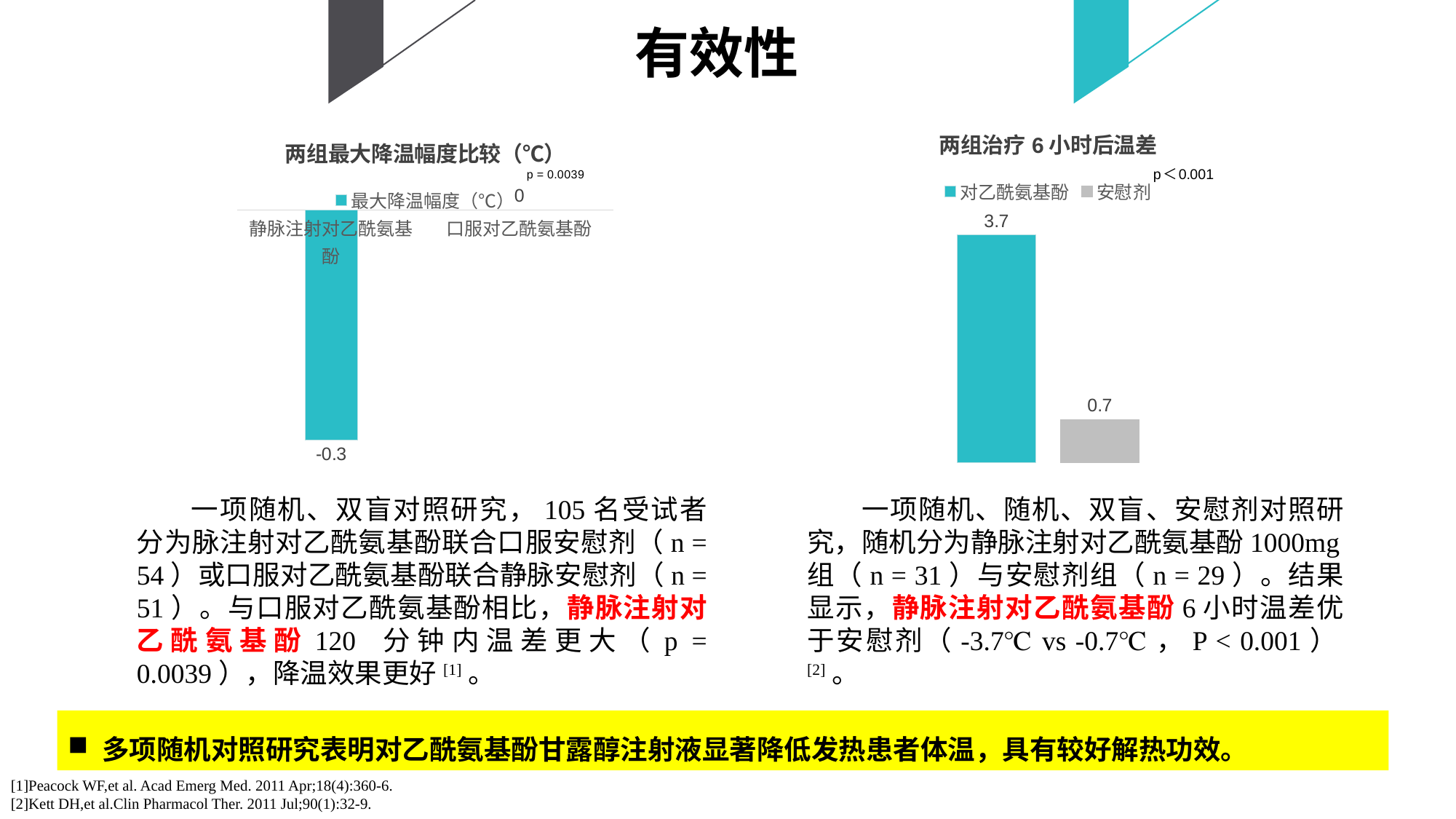

有效性

### Chart: 两组治疗6小时后温差

| Category | 对乙酰氨基酚 | 安慰剂 |
|---|---|---|
| 6h温差加权总和 | 3.7 | 0.7 |

### Chart: 两组最大降温幅度比较（℃）

| Category | 最大降温幅度（℃） |
|---|---|
| 静脉注射对乙酰氨基酚 | -0.3 |
| 口服对乙酰氨基酚 | 0.0 |
一项随机、随机、双盲、安慰剂对照研究，随机分为静脉注射对乙酰氨基酚1000mg组（n = 31）与安慰剂组（n = 29）。结果显示，静脉注射对乙酰氨基酚6小时温差优于安慰剂（-3.7℃ vs -0.7℃，P < 0.001）[2]。
一项随机、双盲对照研究，105名受试者分为脉注射对乙酰氨基酚联合口服安慰剂（n = 54）或口服对乙酰氨基酚联合静脉安慰剂（n = 51）。与口服对乙酰氨基酚相比，静脉注射对乙酰氨基酚120 分钟内温差更大（p = 0.0039），降温效果更好[1]。
多项随机对照研究表明对乙酰氨基酚甘露醇注射液显著降低发热患者体温，具有较好解热功效。
[1]Peacock WF,et al. Acad Emerg Med. 2011 Apr;18(4):360-6.
[2]Kett DH,et al.Clin Pharmacol Ther. 2011 Jul;90(1):32-9.